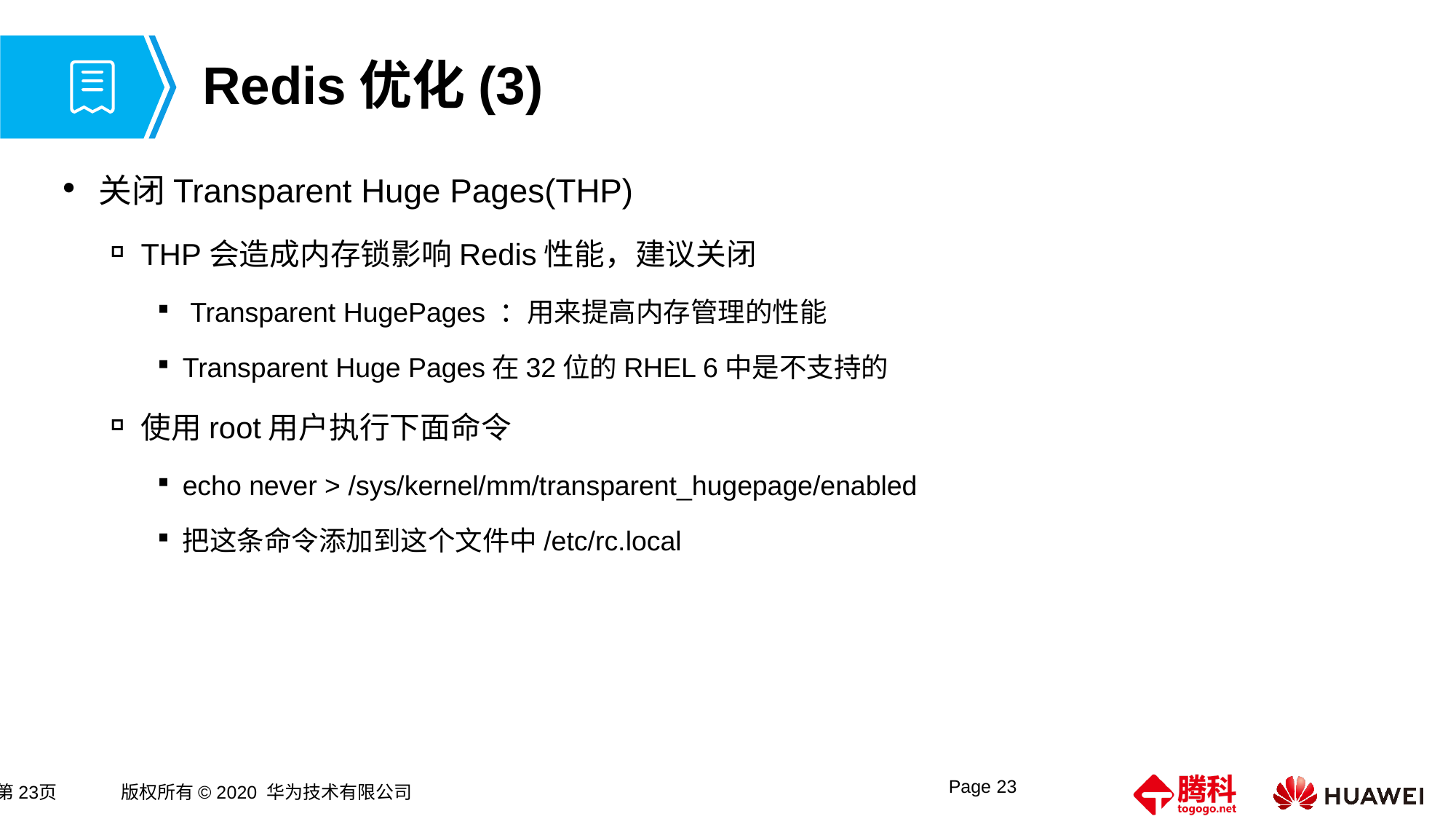

# Redis优化(3)
关闭Transparent Huge Pages(THP)
THP会造成内存锁影响Redis性能，建议关闭
 Transparent HugePages ：用来提高内存管理的性能
Transparent Huge Pages在32位的RHEL 6中是不支持的
使用root用户执行下面命令
echo never > /sys/kernel/mm/transparent_hugepage/enabled
把这条命令添加到这个文件中/etc/rc.local